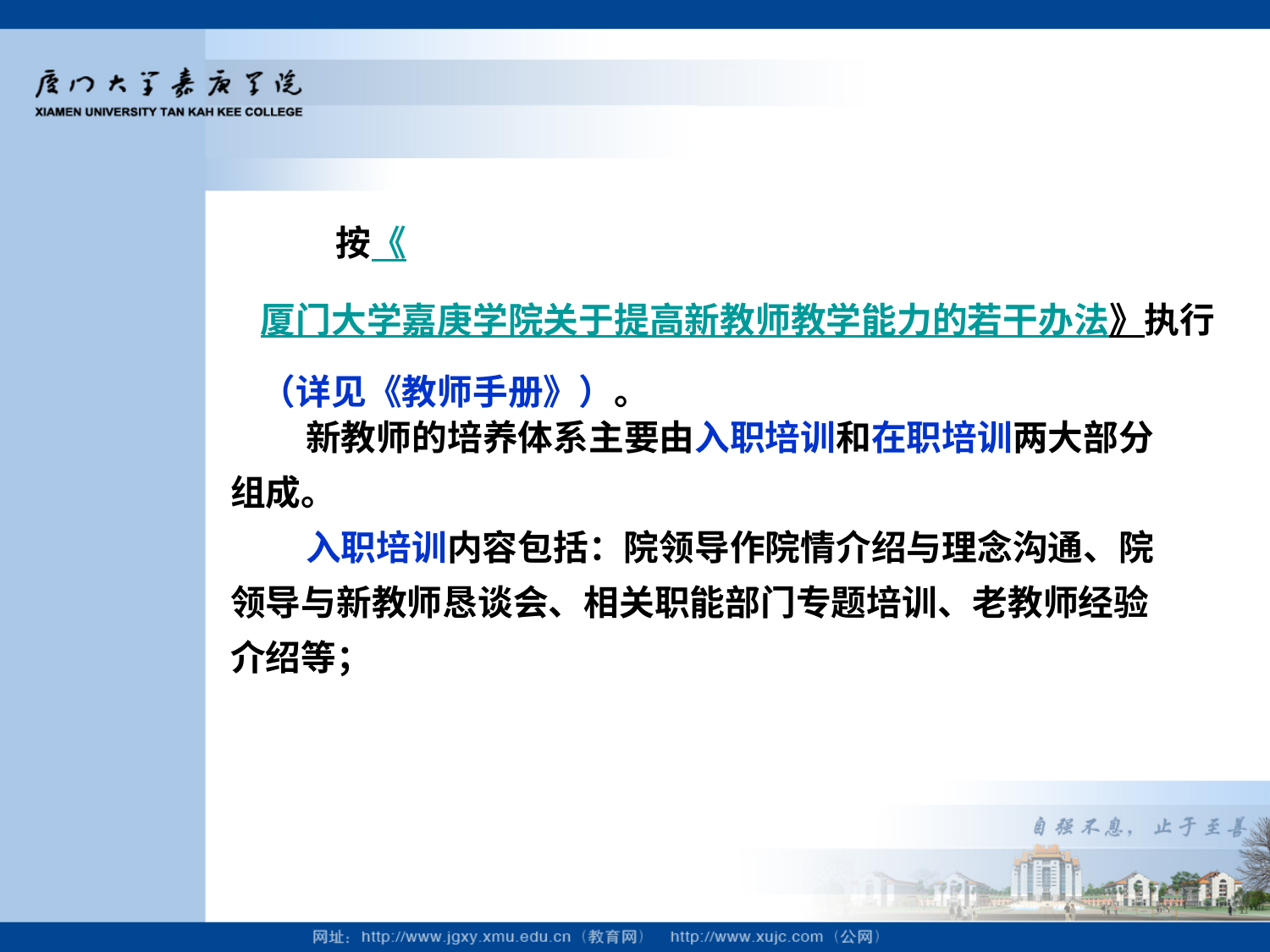

按《厦门大学嘉庚学院关于提高新教师教学能力的若干办法》执行（详见《教师手册》）。
新教师的培养体系主要由入职培训和在职培训两大部分组成。
入职培训内容包括：院领导作院情介绍与理念沟通、院领导与新教师恳谈会、相关职能部门专题培训、老教师经验介绍等；